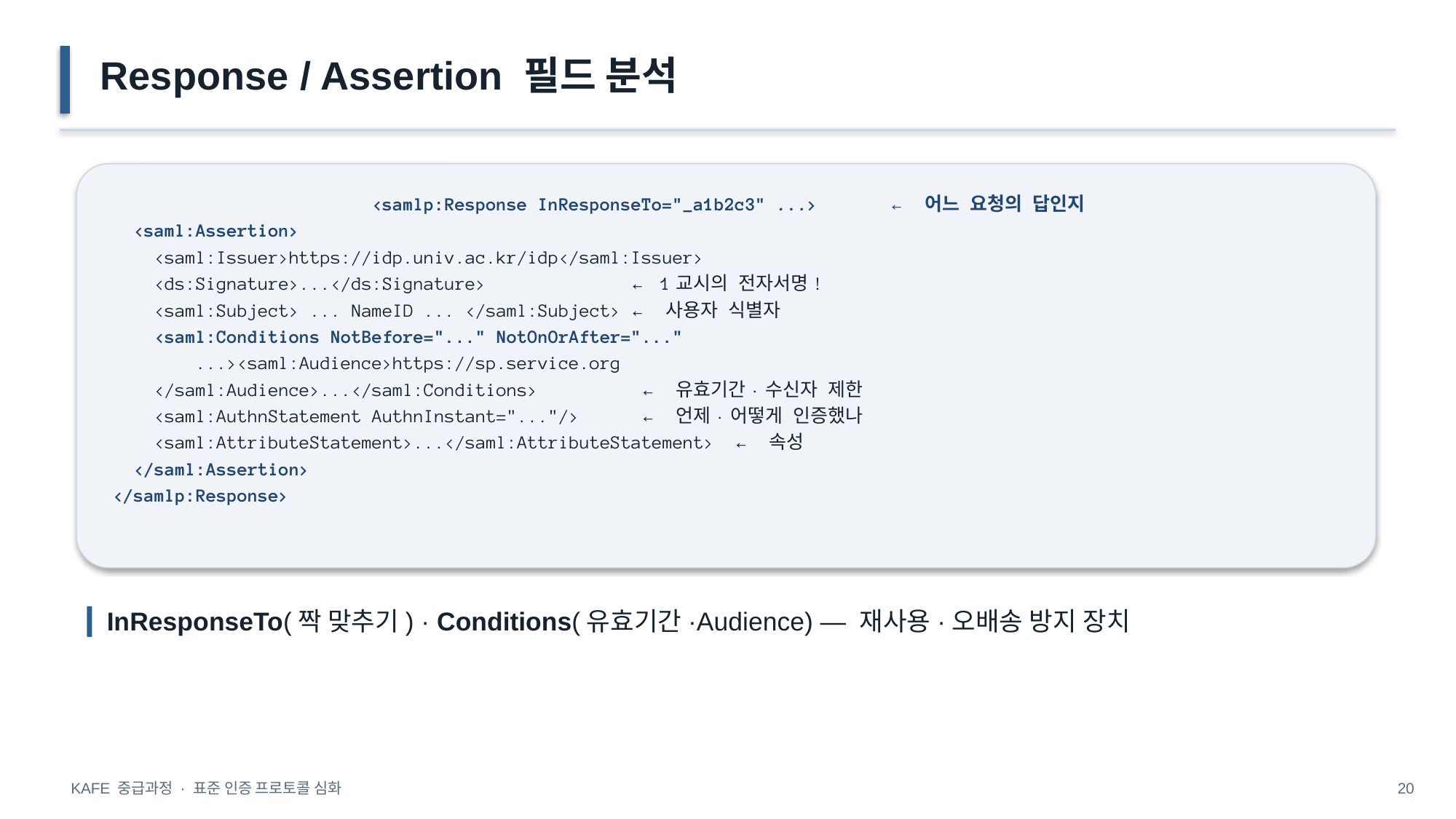

Response / Assertion 필드 분석

<samlp:Response InResponseTo="_a1b2c3" ...>       ← 어느 요청의 답인지
  <saml:Assertion>
    <saml:Issuer>https://idp.univ.ac.kr/idp</saml:Issuer>
    <ds:Signature>...</ds:Signature>              ← 1교시의 전자서명!
    <saml:Subject> ... NameID ... </saml:Subject> ← 사용자 식별자
    <saml:Conditions NotBefore="..." NotOnOrAfter="..."
        ...><saml:Audience>https://sp.service.org
    </saml:Audience>...</saml:Conditions>          ← 유효기간·수신자 제한
    <saml:AuthnStatement AuthnInstant="..."/>      ← 언제·어떻게 인증했나
    <saml:AttributeStatement>...</saml:AttributeStatement>  ← 속성
  </saml:Assertion>
</samlp:Response>
▎InResponseTo(짝 맞추기) · Conditions(유효기간·Audience) — 재사용·오배송 방지 장치
KAFE 중급과정 · 표준 인증 프로토콜 심화
20